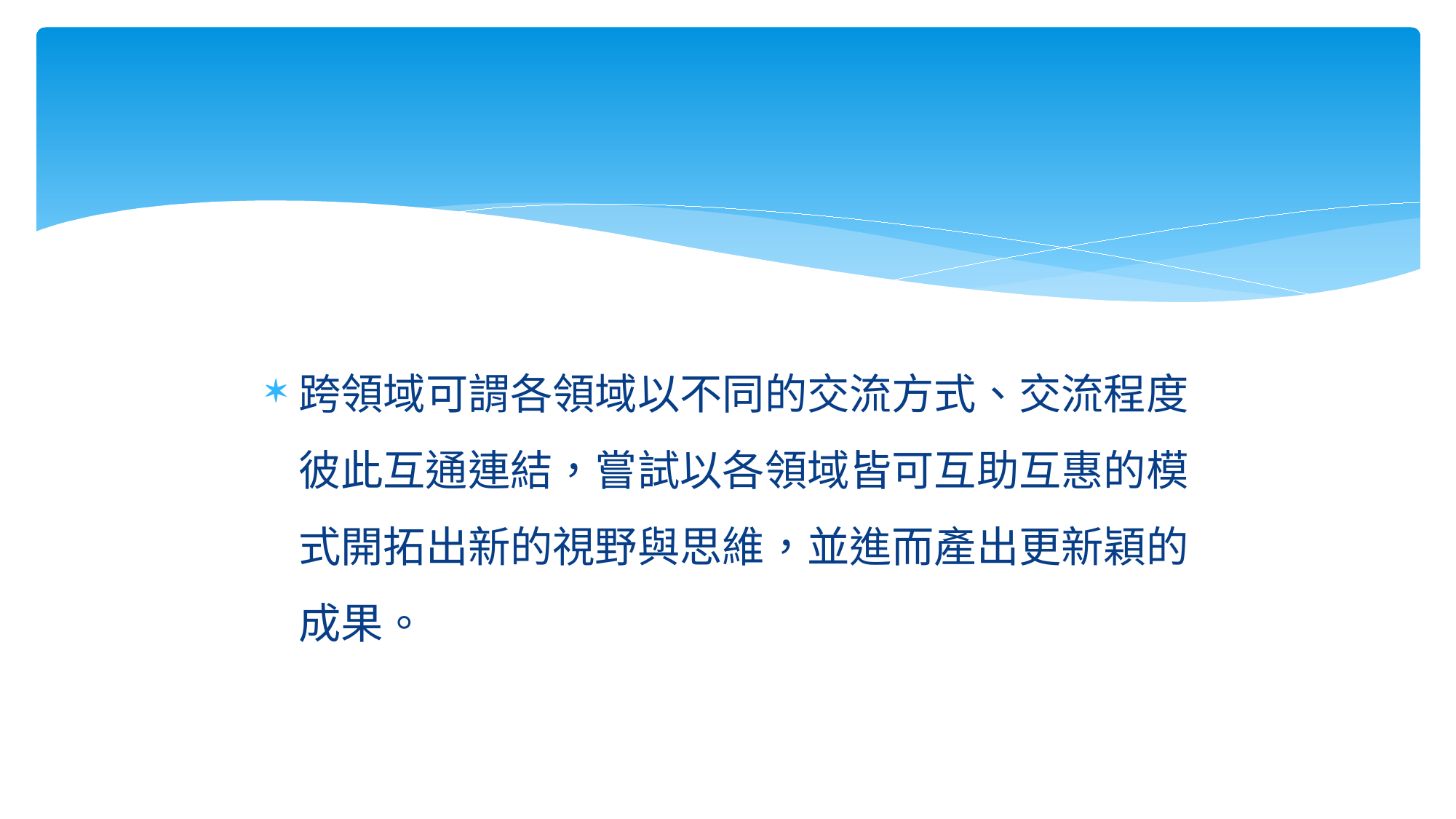

#
跨領域可謂各領域以不同的交流方式、交流程度彼此互通連結，嘗試以各領域皆可互助互惠的模式開拓出新的視野與思維，並進而產出更新穎的成果。